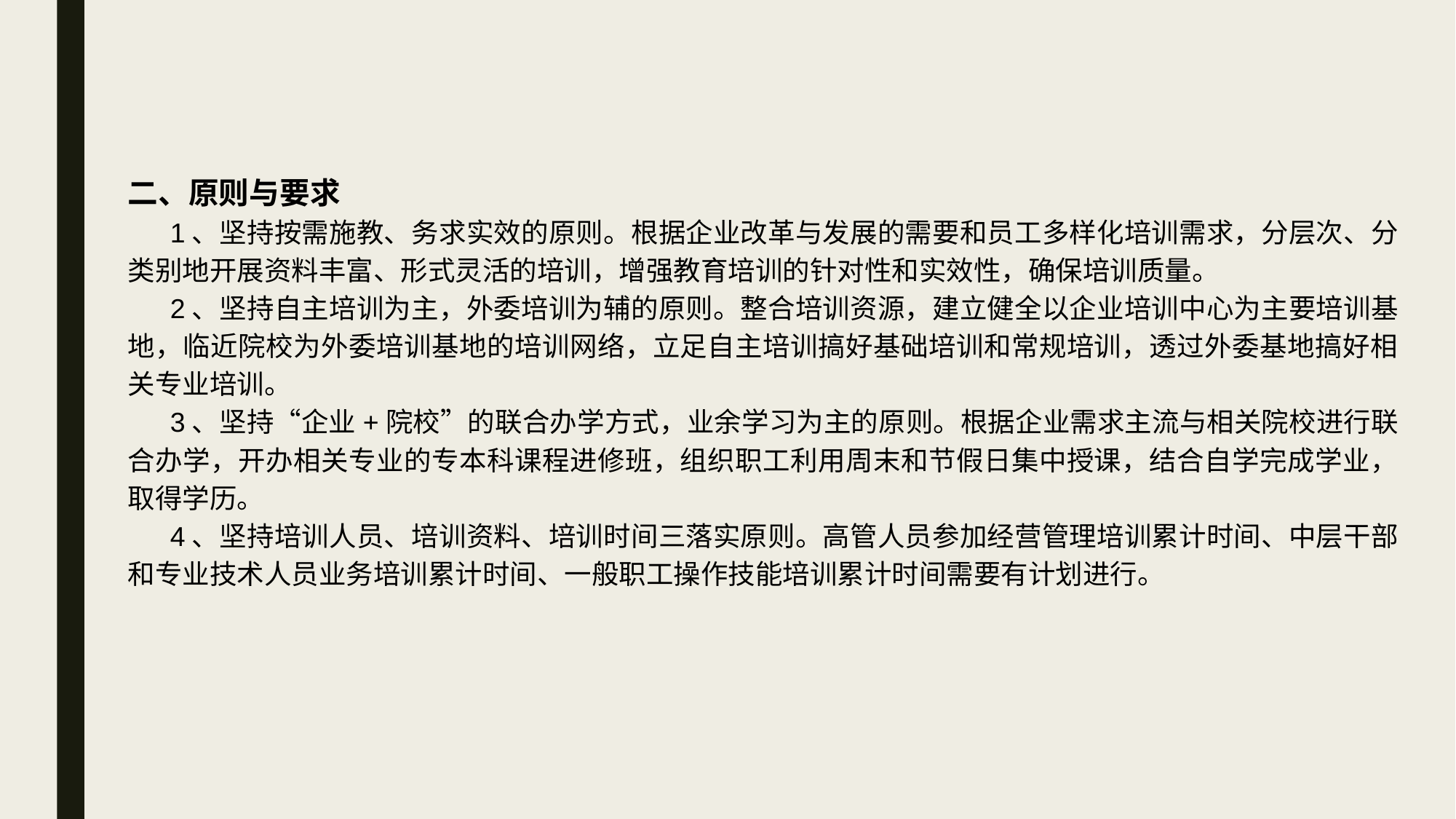

二、原则与要求
1、坚持按需施教、务求实效的原则。根据企业改革与发展的需要和员工多样化培训需求，分层次、分类别地开展资料丰富、形式灵活的培训，增强教育培训的针对性和实效性，确保培训质量。
2、坚持自主培训为主，外委培训为辅的原则。整合培训资源，建立健全以企业培训中心为主要培训基地，临近院校为外委培训基地的培训网络，立足自主培训搞好基础培训和常规培训，透过外委基地搞好相关专业培训。
3、坚持“企业+院校”的联合办学方式，业余学习为主的原则。根据企业需求主流与相关院校进行联合办学，开办相关专业的专本科课程进修班，组织职工利用周末和节假日集中授课，结合自学完成学业，取得学历。
4、坚持培训人员、培训资料、培训时间三落实原则。高管人员参加经营管理培训累计时间、中层干部和专业技术人员业务培训累计时间、一般职工操作技能培训累计时间需要有计划进行。